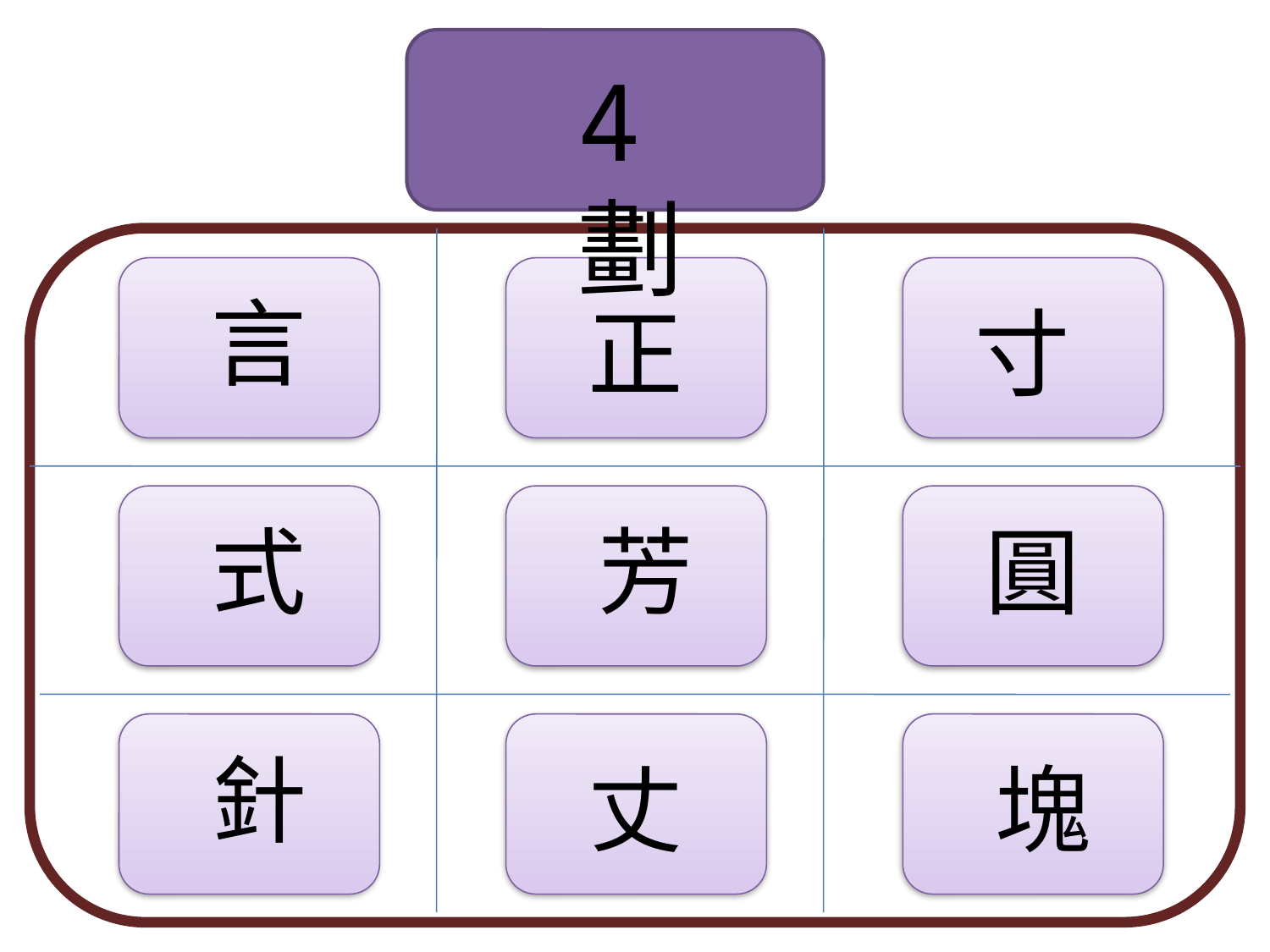

4劃

言
正
寸

式
芳
圓

針
丈
塊